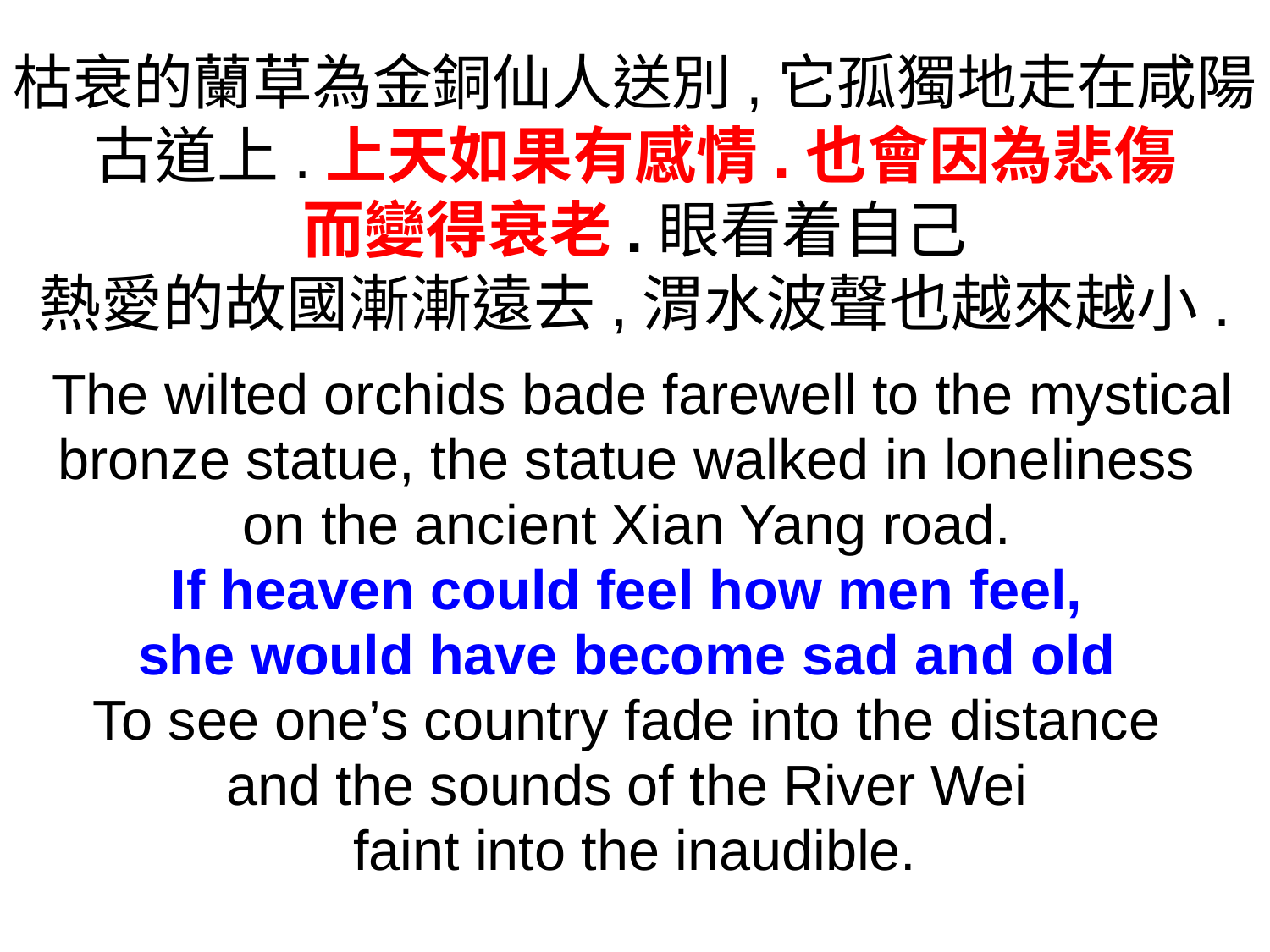

枯衰的蘭草為金銅仙人送別,它孤獨地走在咸陽
古道上.上天如果有感情.也會因為悲傷
而變得衰老.眼看着自己
熱愛的故國漸漸遠去,渭水波聲也越來越小.
 The wilted orchids bade farewell to the mystical bronze statue, the statue walked in loneliness
on the ancient Xian Yang road.
If heaven could feel how men feel,
she would have become sad and old
To see one’s country fade into the distance
and the sounds of the River Wei
faint into the inaudible.